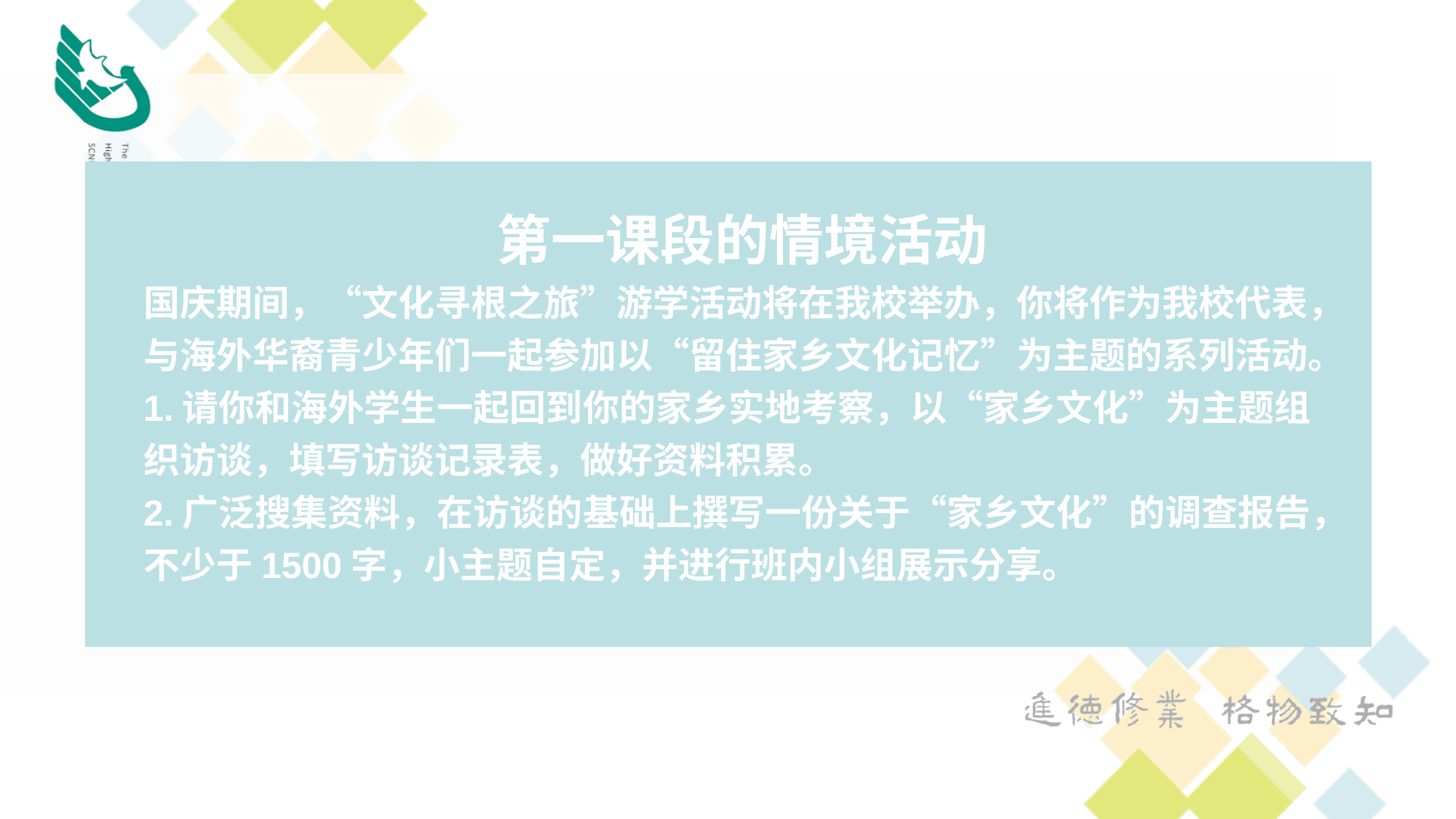

第一课段的情境活动
国庆期间，“文化寻根之旅”游学活动将在我校举办，你将作为我校代表，与海外华裔青少年们一起参加以“留住家乡文化记忆”为主题的系列活动。
1.请你和海外学生一起回到你的家乡实地考察，以“家乡文化”为主题组织访谈，填写访谈记录表，做好资料积累。
2.广泛搜集资料，在访谈的基础上撰写一份关于“家乡文化”的调查报告，不少于1500字，小主题自定，并进行班内小组展示分享。